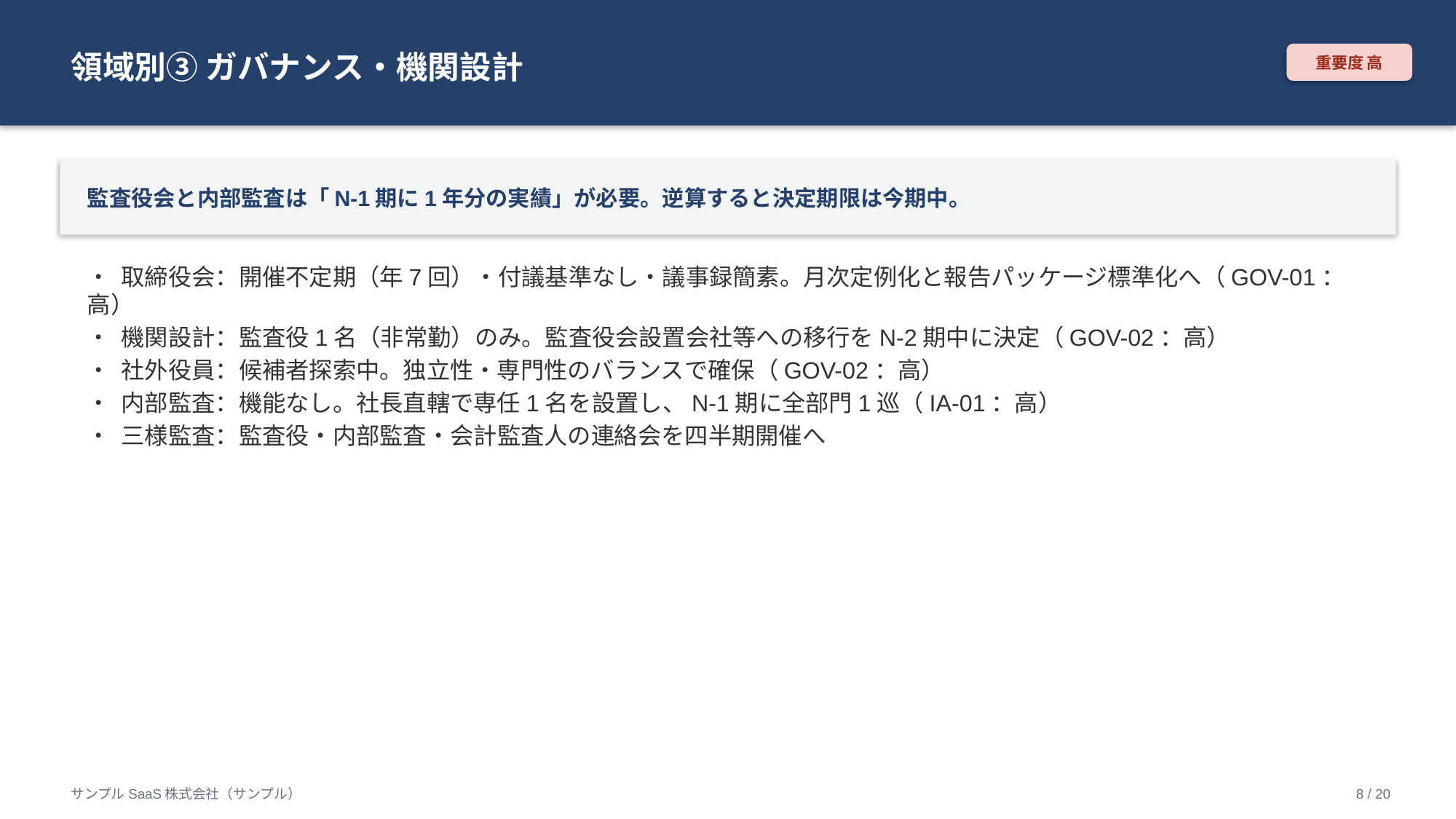

領域別③ ガバナンス・機関設計
重要度 高

監査役会と内部監査は「N-1期に1年分の実績」が必要。逆算すると決定期限は今期中。
• 取締役会：開催不定期（年7回）・付議基準なし・議事録簡素。月次定例化と報告パッケージ標準化へ（GOV-01：高）
• 機関設計：監査役1名（非常勤）のみ。監査役会設置会社等への移行をN-2期中に決定（GOV-02：高）
• 社外役員：候補者探索中。独立性・専門性のバランスで確保（GOV-02：高）
• 内部監査：機能なし。社長直轄で専任1名を設置し、N-1期に全部門1巡（IA-01：高）
• 三様監査：監査役・内部監査・会計監査人の連絡会を四半期開催へ
サンプルSaaS株式会社（サンプル）
8 / 20